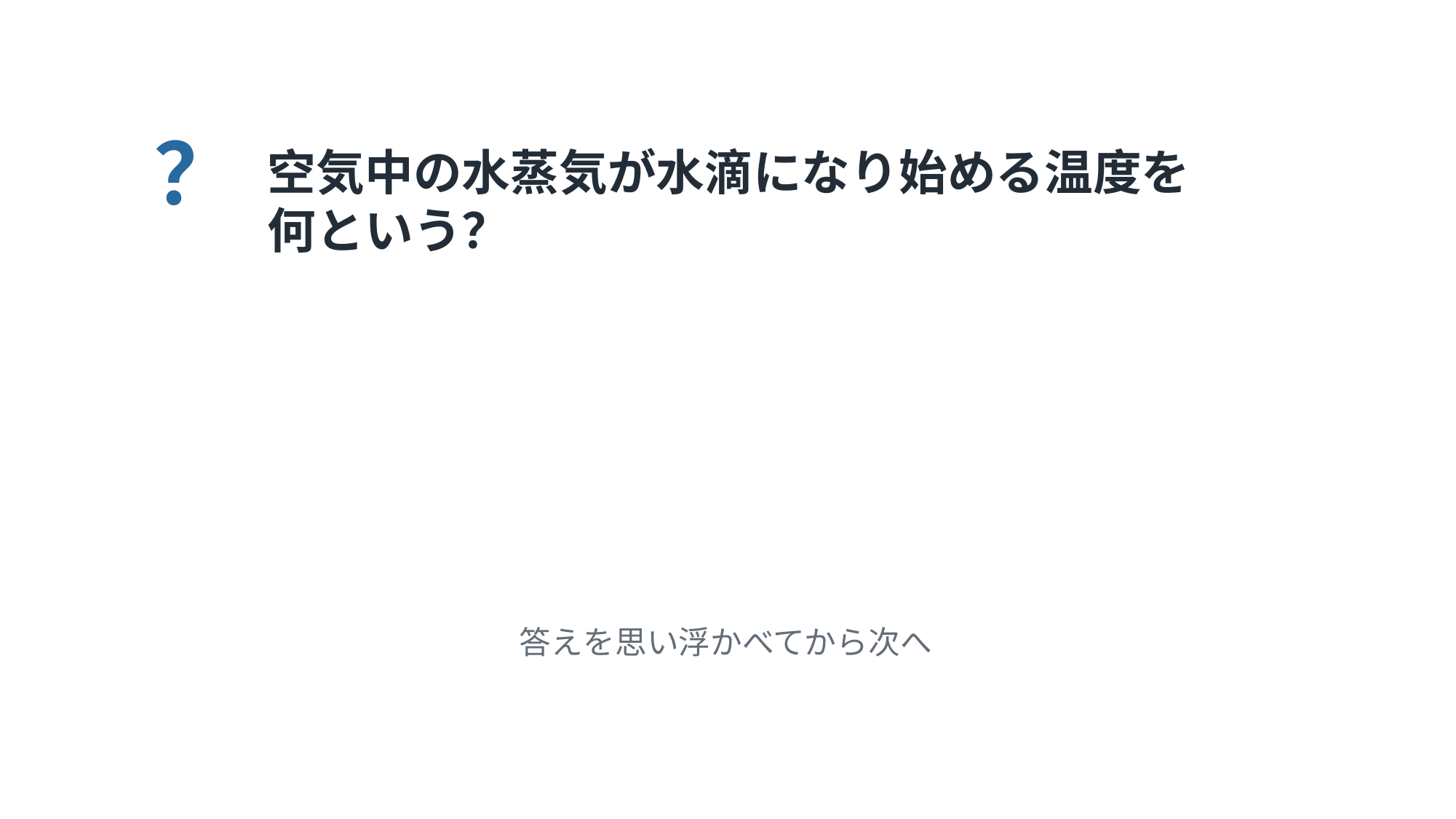

第1問　問題
？
空気中の水蒸気が水滴になり始める温度を
何という？
答えを思い浮かべてから次へ